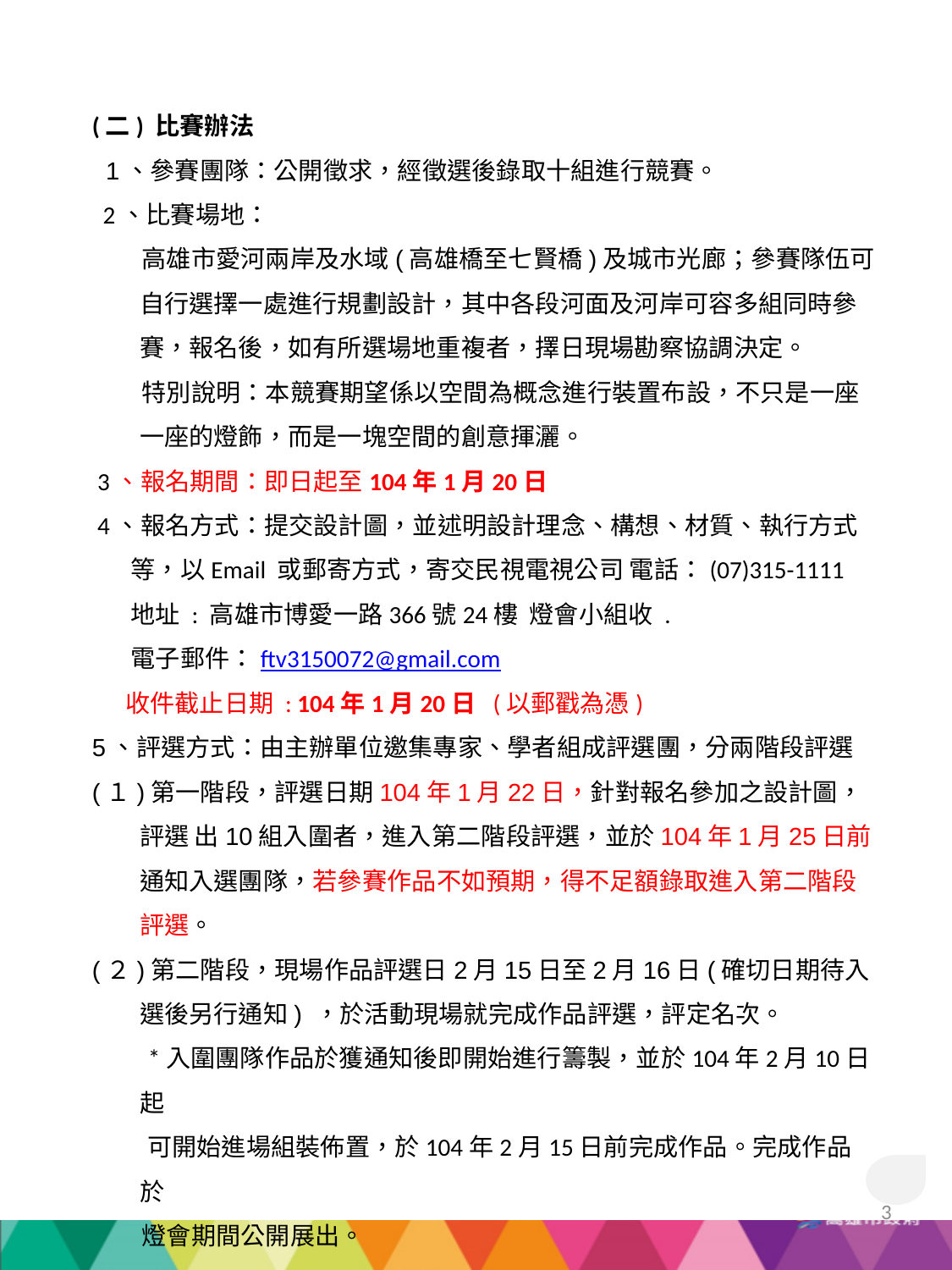

(二) 比賽辦法
  1、參賽團隊：公開徵求，經徵選後錄取十組進行競賽。
  2、比賽場地：
        高雄市愛河兩岸及水域(高雄橋至七賢橋)及城市光廊；參賽隊伍可自行選擇一處進行規劃設計，其中各段河面及河岸可容多組同時參賽，報名後，如有所選場地重複者，擇日現場勘察協調決定。
        特別說明：本競賽期望係以空間為概念進行裝置布設，不只是一座一座的燈飾，而是一塊空間的創意揮灑。
 3、報名期間：即日起至104年1月20日
 4、報名方式：提交設計圖，並述明設計理念、構想、材質、執行方式
      等，以Email 或郵寄方式，寄交民視電視公司 電話：(07)315-1111
      地址 : 高雄市博愛一路366號24樓  燈會小組收 .
      電子郵件：ftv3150072@gmail.com
     收件截止日期 : 104年1月20日  (以郵戳為憑)
5、評選方式：由主辦單位邀集專家、學者組成評選團，分兩階段評選
(１)第一階段，評選日期104年1月22日，針對報名參加之設計圖，評選 出10組入圍者，進入第二階段評選，並於104年1月25日前通知入選團隊，若參賽作品不如預期，得不足額錄取進入第二階段評選。
(２)第二階段，現場作品評選日2月15日至2月16日(確切日期待入選後另行通知) ，於活動現場就完成作品評選，評定名次。
        *入圍團隊作品於獲通知後即開始進行籌製，並於104年2月10日起
         可開始進場組裝佈置，於104年2月15日前完成作品。完成作品於
        燈會期間公開展出。
3